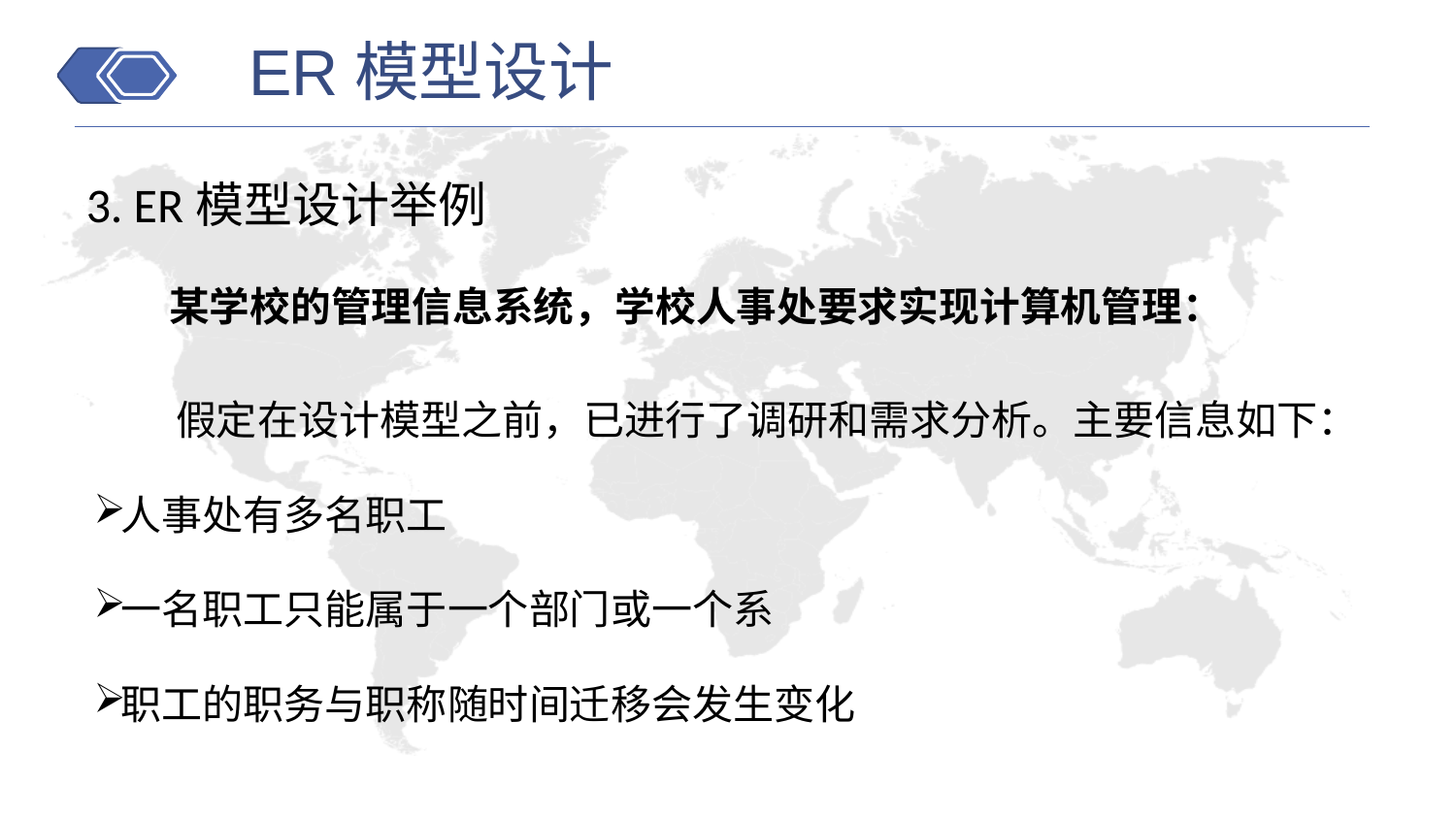

ER模型设计

3. ER模型设计举例
         某学校的管理信息系统，学校人事处要求实现计算机管理：
        假定在设计模型之前，已进行了调研和需求分析。主要信息如下：
人事处有多名职工
一名职工只能属于一个部门或一个系
职工的职务与职称随时间迁移会发生变化